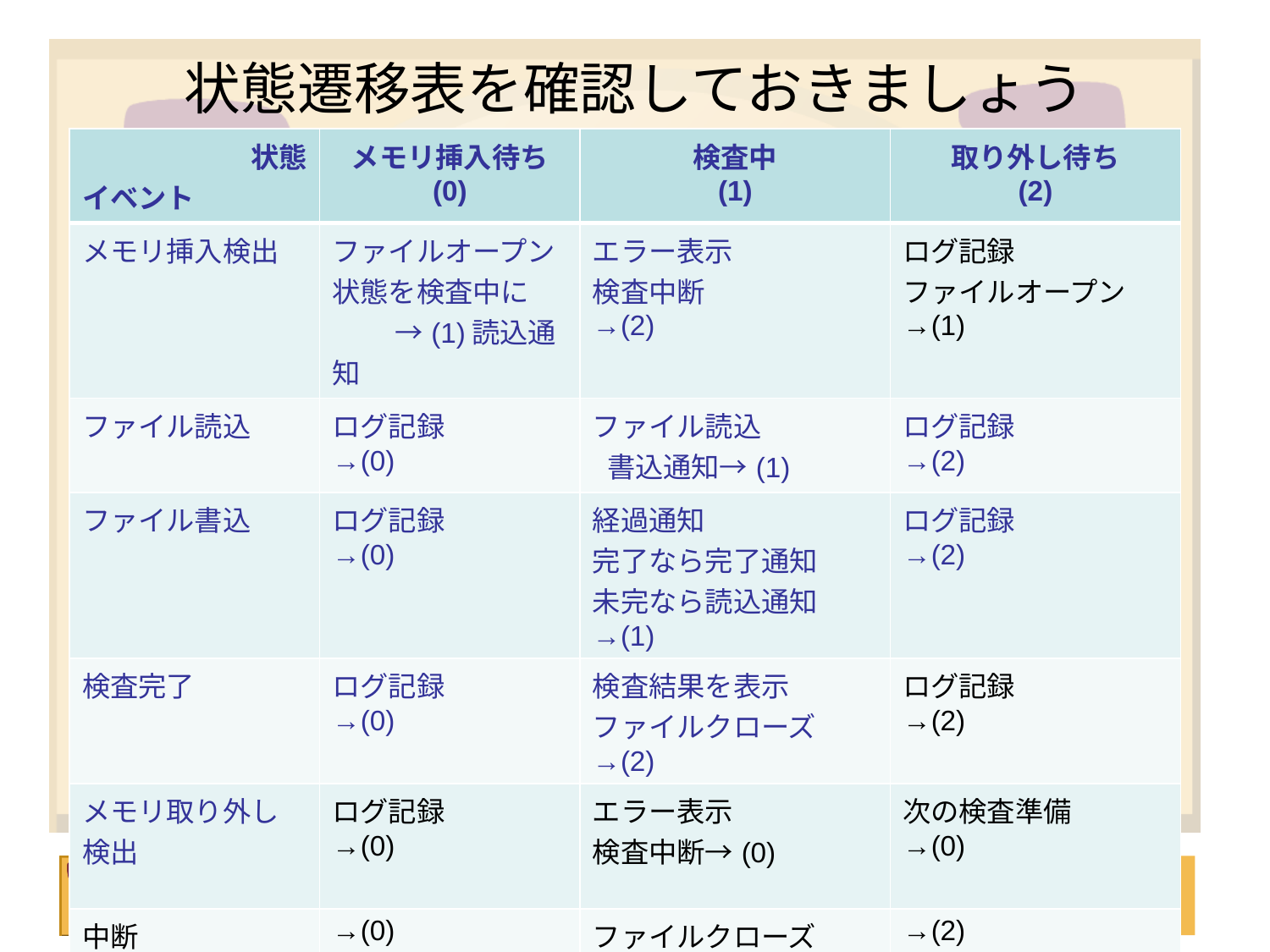

# 状態遷移表を確認しておきましょう
| 状態 イベント | メモリ挿入待ち (0) | 検査中 (1) | 取り外し待ち (2) |
| --- | --- | --- | --- |
| メモリ挿入検出 | ファイルオープン 状態を検査中に 　　　 →(1)読込通知 | エラー表示 検査中断 →(2) | ログ記録 ファイルオープン →(1) |
| ファイル読込 | ログ記録 →(0) | ファイル読込 書込通知→(1) | ログ記録 →(2) |
| ファイル書込 | ログ記録 →(0) | 経過通知 完了なら完了通知 未完なら読込通知 →(1) | ログ記録 →(2) |
| 検査完了 | ログ記録 →(0) | 検査結果を表示 ファイルクローズ →(2) | ログ記録 →(2) |
| メモリ取り外し検出 | ログ記録 →(0) | エラー表示 検査中断→(0) | 次の検査準備 →(0) |
| 中断 | →(0) | ファイルクローズ→(2) | →(2) |